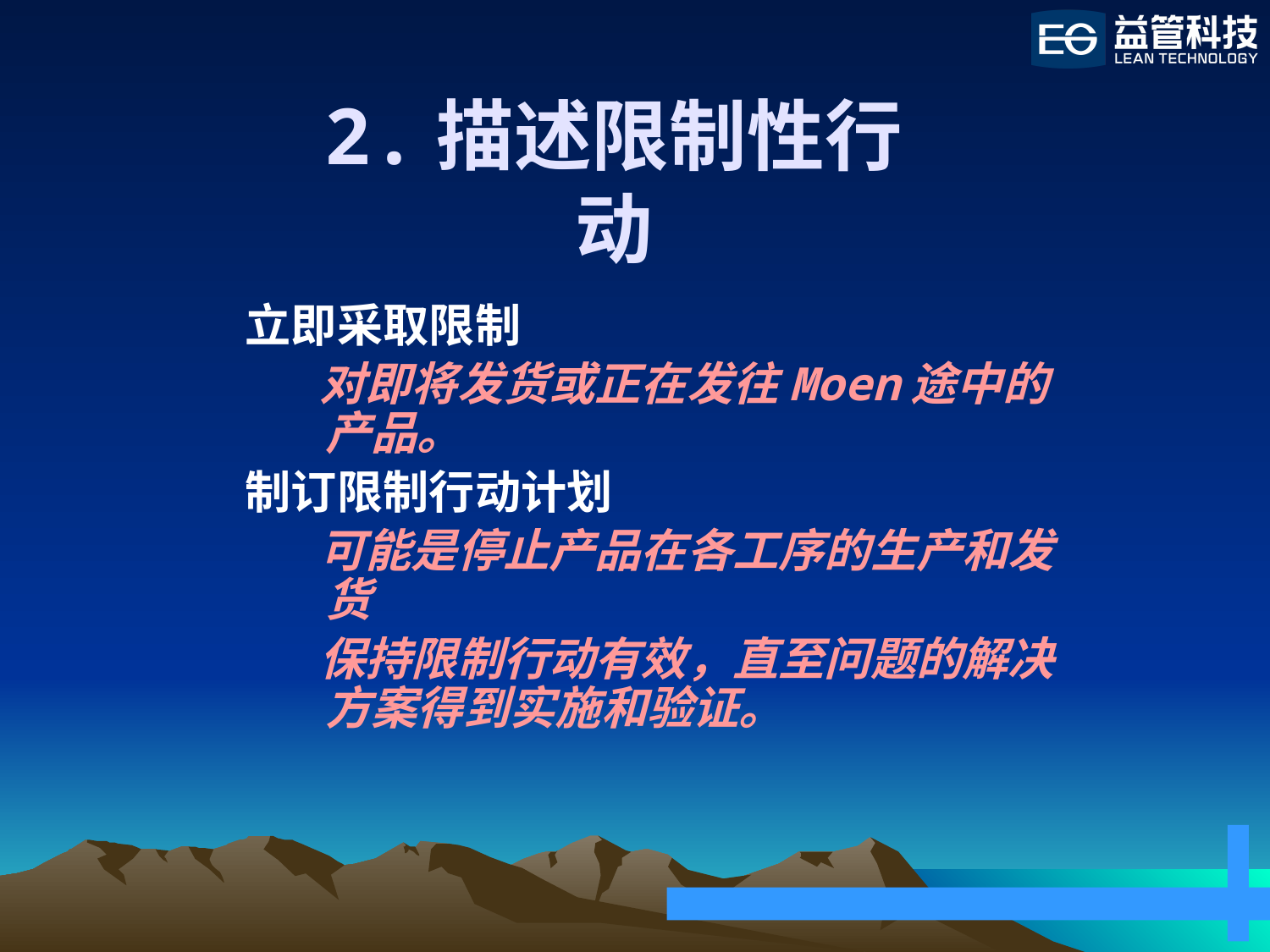

2.描述限制性行动
立即采取限制
对即将发货或正在发往Moen途中的产品。
制订限制行动计划
可能是停止产品在各工序的生产和发货
保持限制行动有效，直至问题的解决方案得到实施和验证。